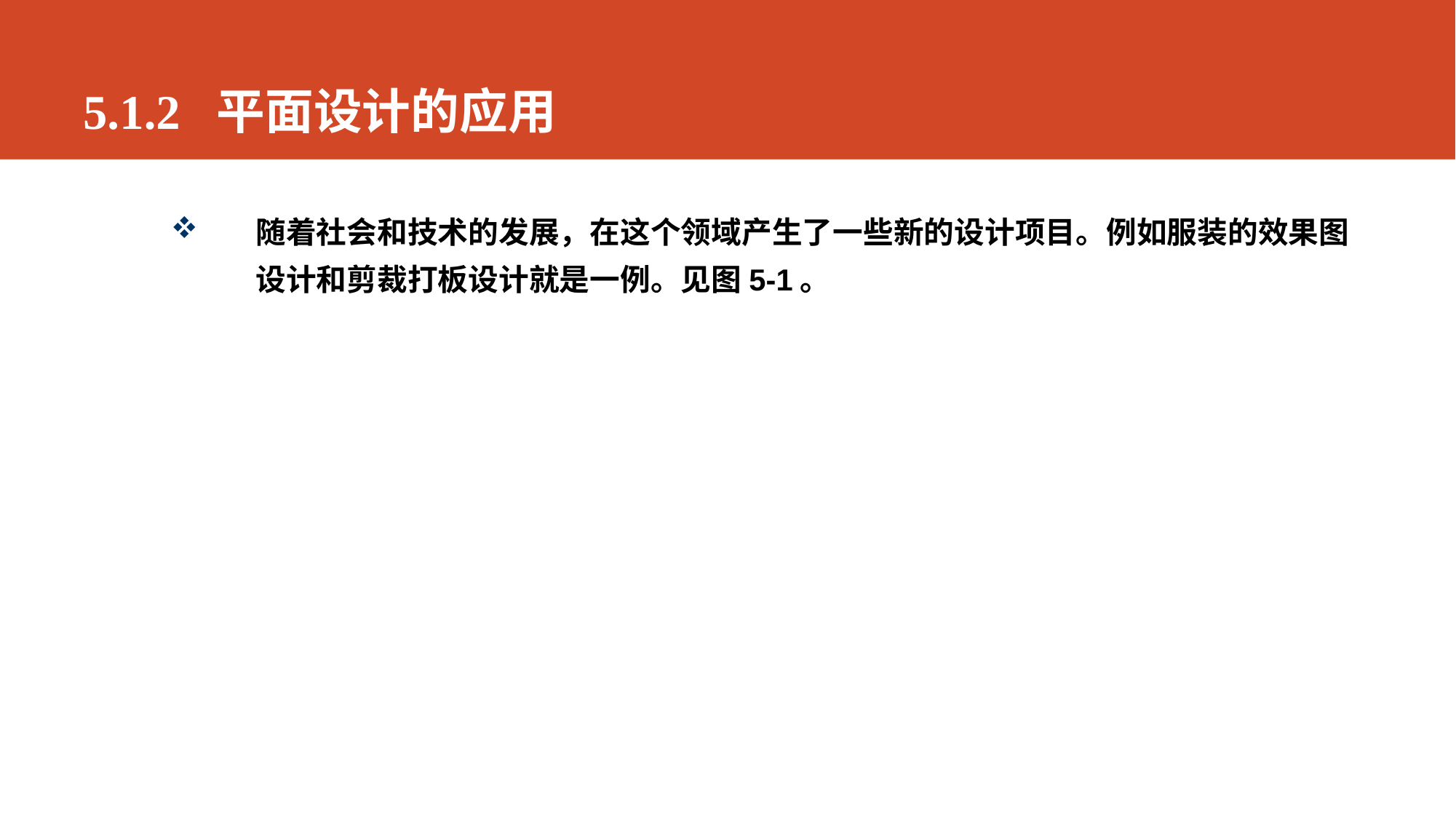

# 5.1.2  平面设计的应用
随着社会和技术的发展，在这个领域产生了一些新的设计项目。例如服装的效果图设计和剪裁打板设计就是一例。见图5-1。